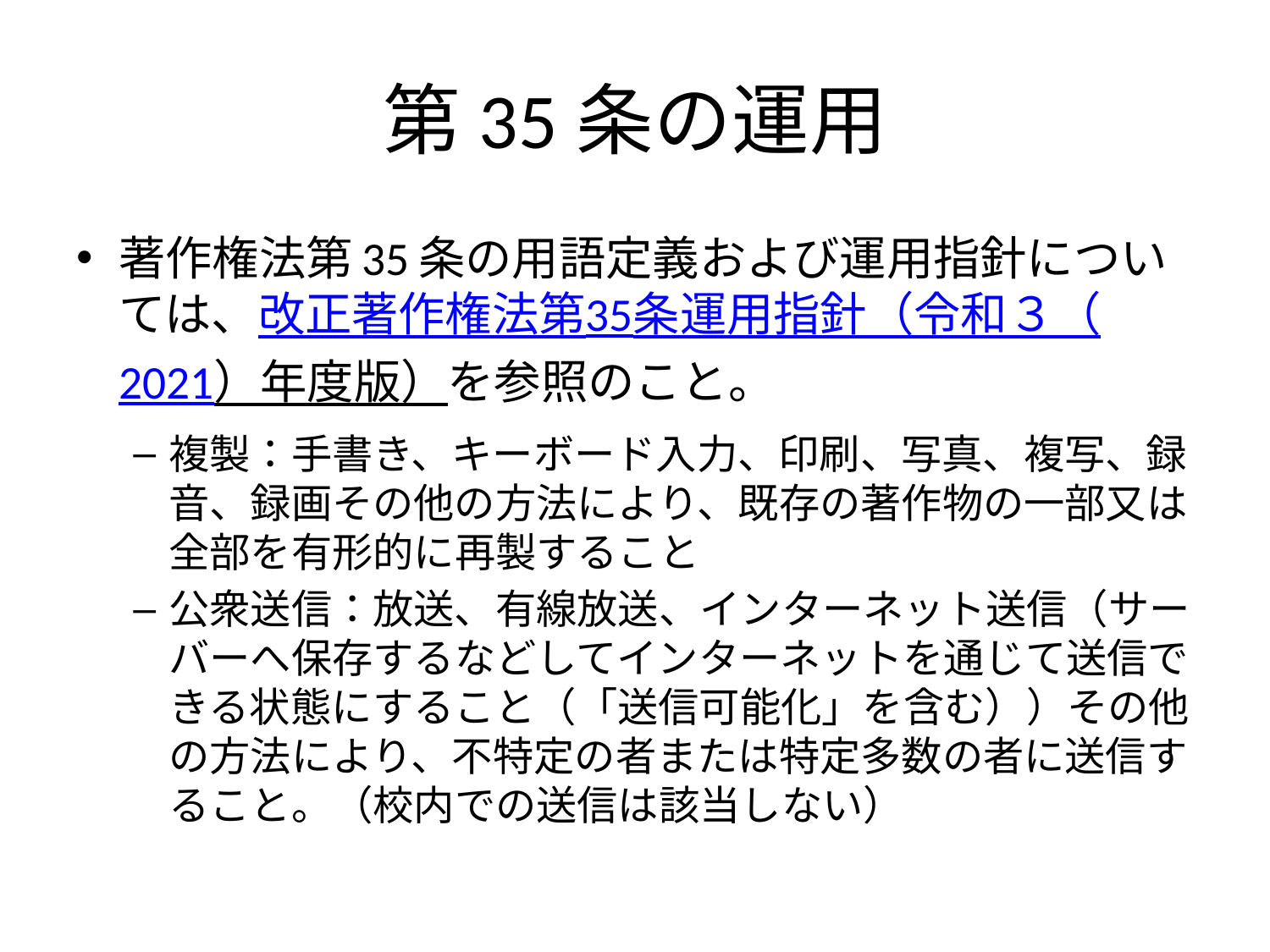

# 第35条の運用
著作権法第35条の用語定義および運用指針については、改正著作権法第35条運用指針（令和３（2021）年度版）を参照のこと。
複製：手書き、キーボード入力、印刷、写真、複写、録音、録画その他の方法により、既存の著作物の一部又は全部を有形的に再製すること
公衆送信：放送、有線放送、インターネット送信（サーバーへ保存するなどしてインターネットを通じて送信できる状態にすること（「送信可能化」を含む））その他の方法により、不特定の者または特定多数の者に送信すること。（校内での送信は該当しない）